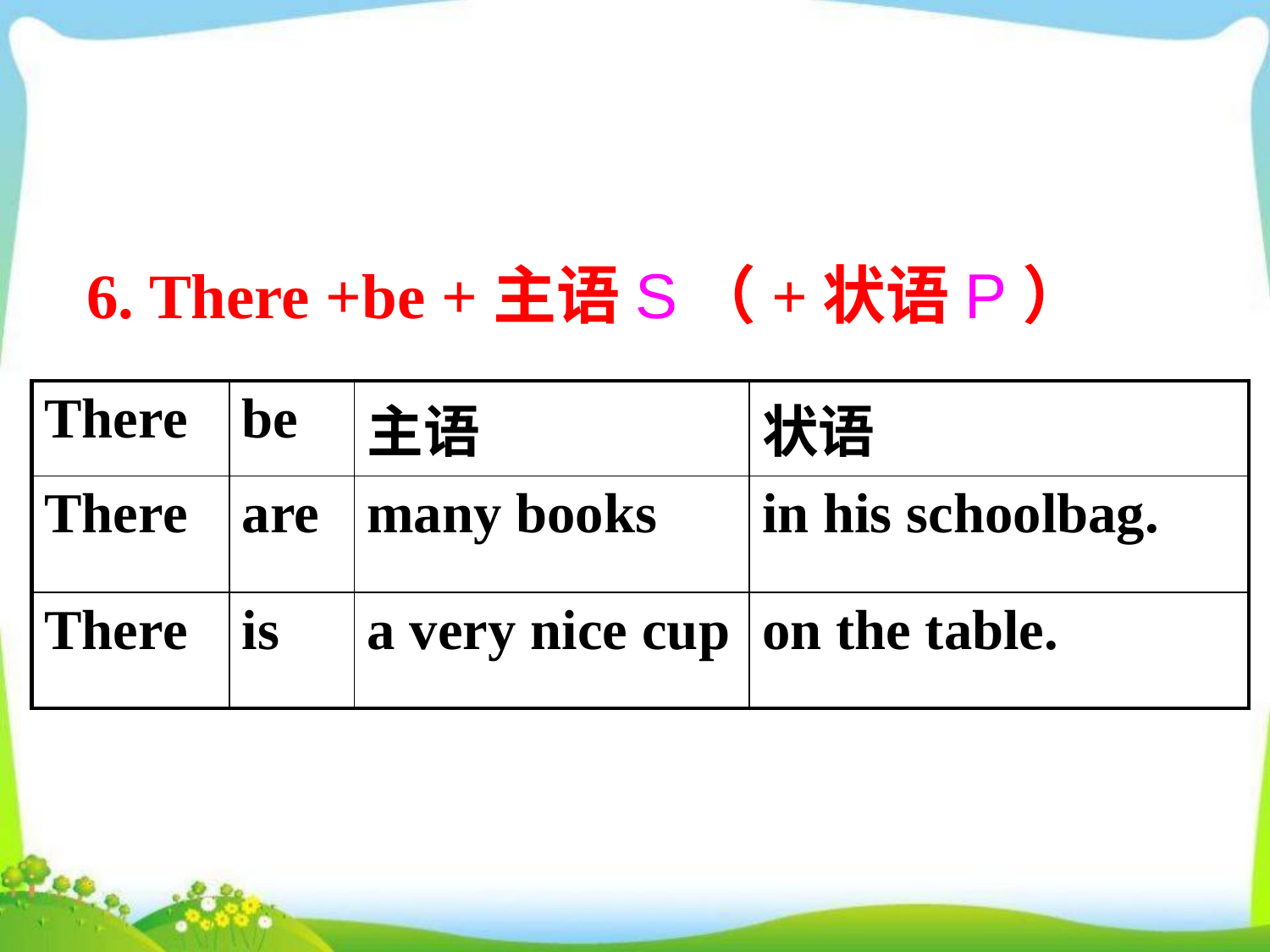

6. There +be +主语S（+状语P）
| There | be | 主语 | 状语 |
| --- | --- | --- | --- |
| There | are | many books | in his schoolbag. |
| There | is | a very nice cup | on the table. |